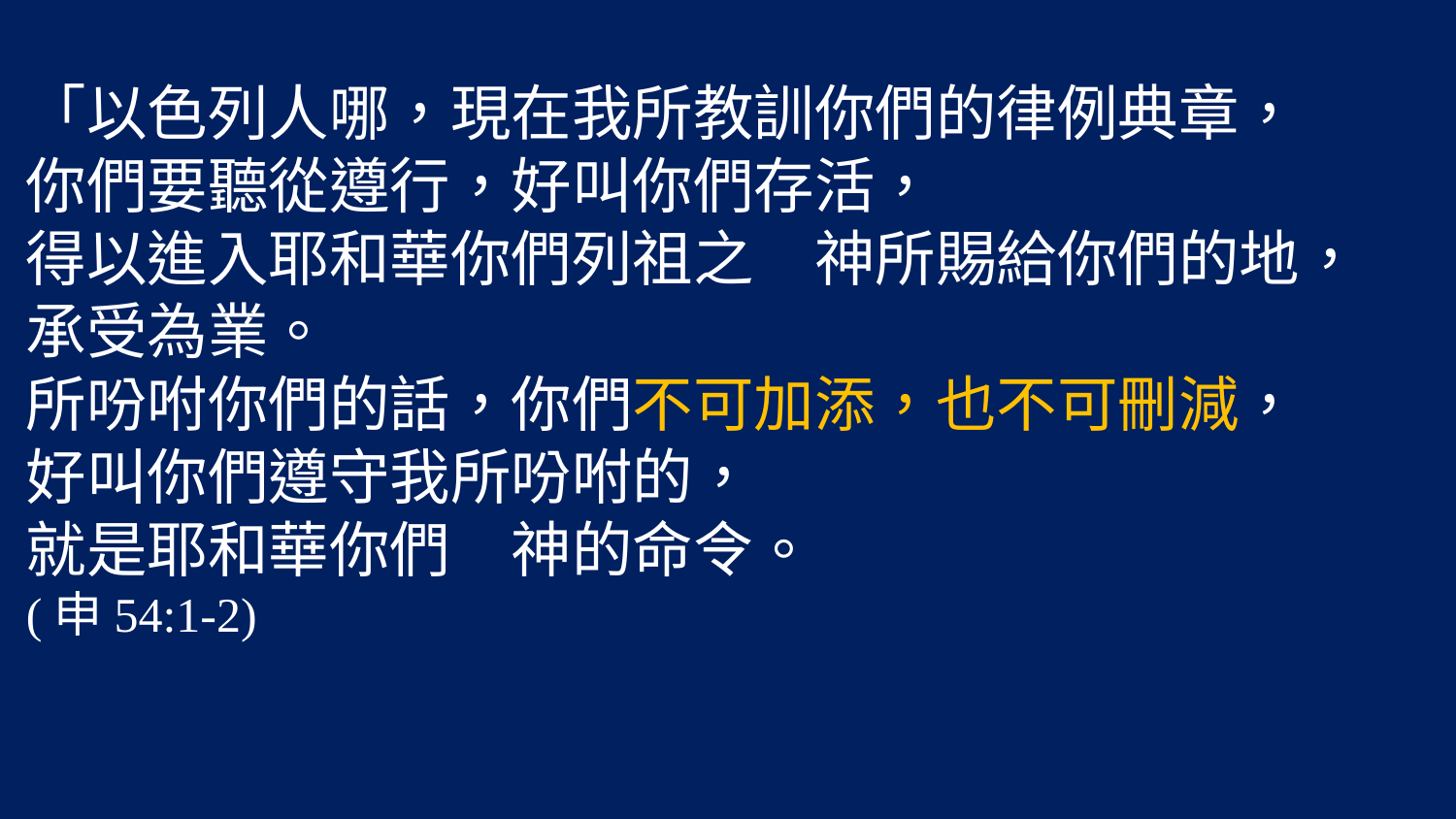

「以色列人哪，現在我所教訓你們的律例典章，
你們要聽從遵行，好叫你們存活，
得以進入耶和華你們列祖之　神所賜給你們的地，
承受為業。
所吩咐你們的話，你們不可加添，也不可刪減，
好叫你們遵守我所吩咐的，
就是耶和華你們　神的命令。
(申54:1-2)